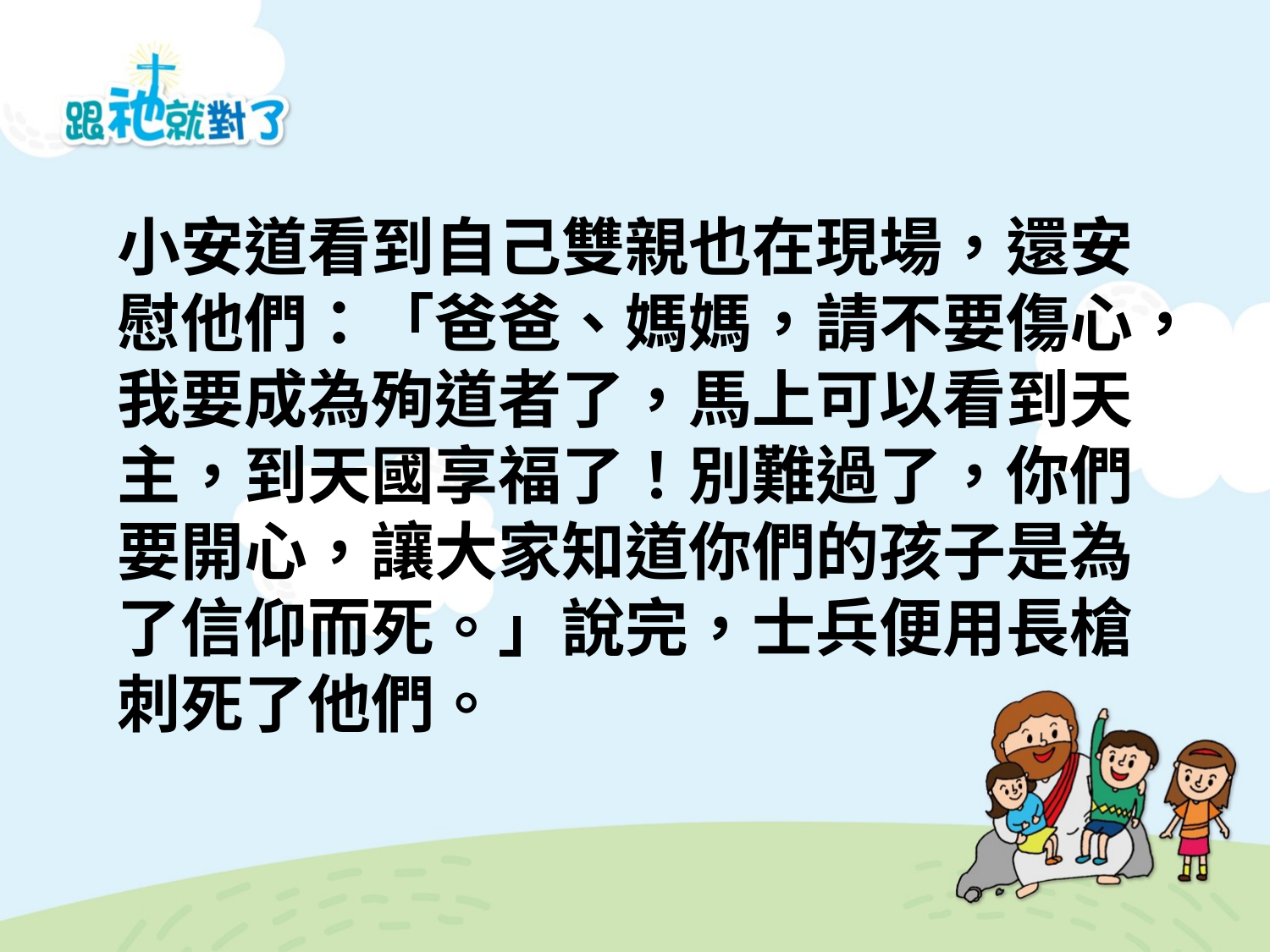

小安道看到自己雙親也在現場，還安慰他們：「爸爸、媽媽，請不要傷心，我要成為殉道者了，馬上可以看到天主，到天國享福了！別難過了，你們要開心，讓大家知道你們的孩子是為了信仰而死。」說完，士兵便用長槍刺死了他們。